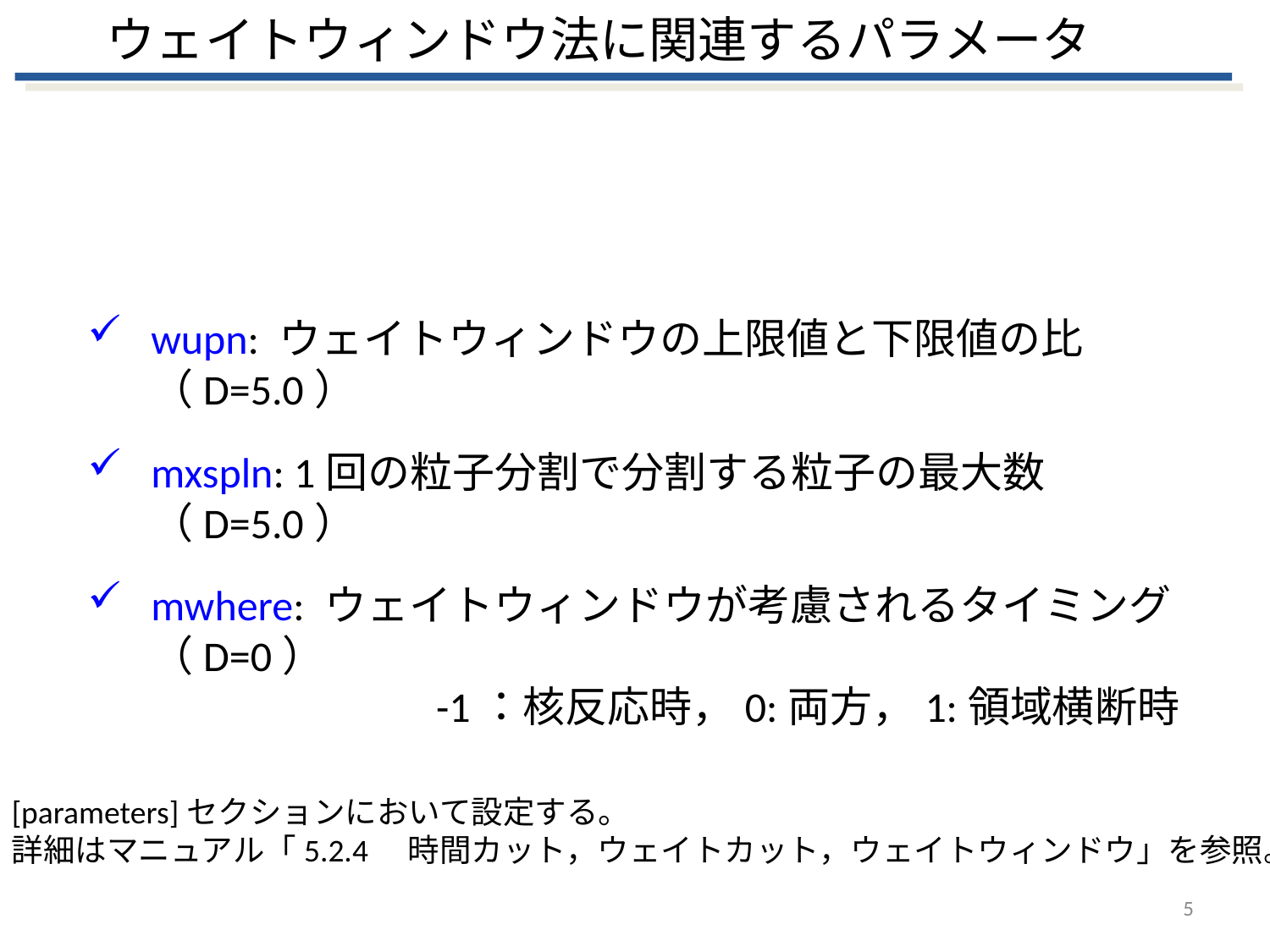

# ウェイトウィンドウ法に関連するパラメータ

wupn: ウェイトウィンドウの上限値と下限値の比（D=5.0）
mxspln: 1回の粒子分割で分割する粒子の最大数（D=5.0）
mwhere: ウェイトウィンドウが考慮されるタイミング（D=0）
　　　　　　　　-1：核反応時，0:両方，1:領域横断時
[parameters]セクションにおいて設定する。
詳細はマニュアル「5.2.4　時間カット，ウェイトカット，ウェイトウィンドウ」を参照。
5